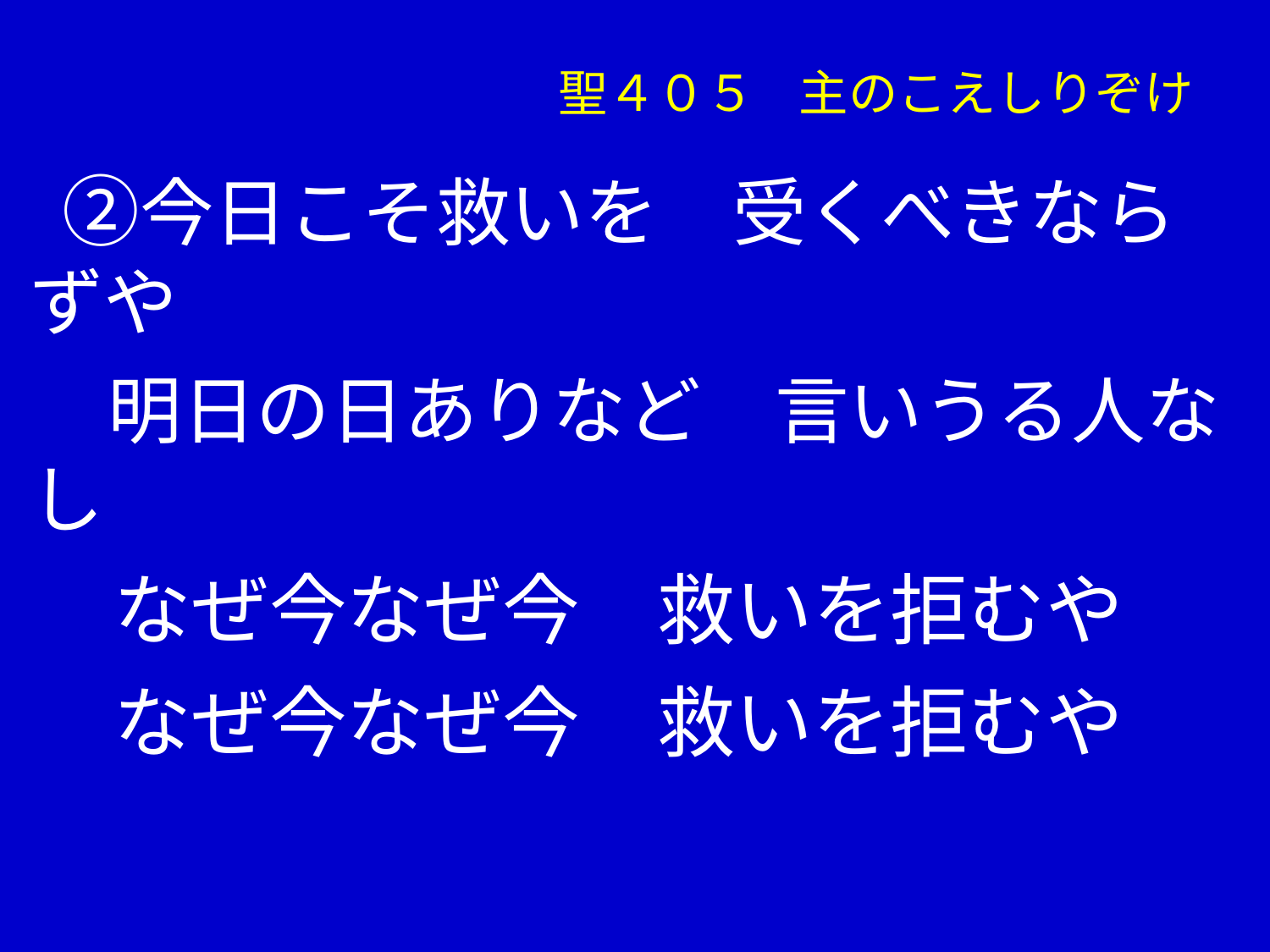

聖４０５    主のこえしりぞけ
　②今日こそ救いを　受くべきならずや
　   明日の日ありなど　言いうる人なし
　   なぜ今なぜ今　救いを拒むや
　   なぜ今なぜ今　救いを拒むや